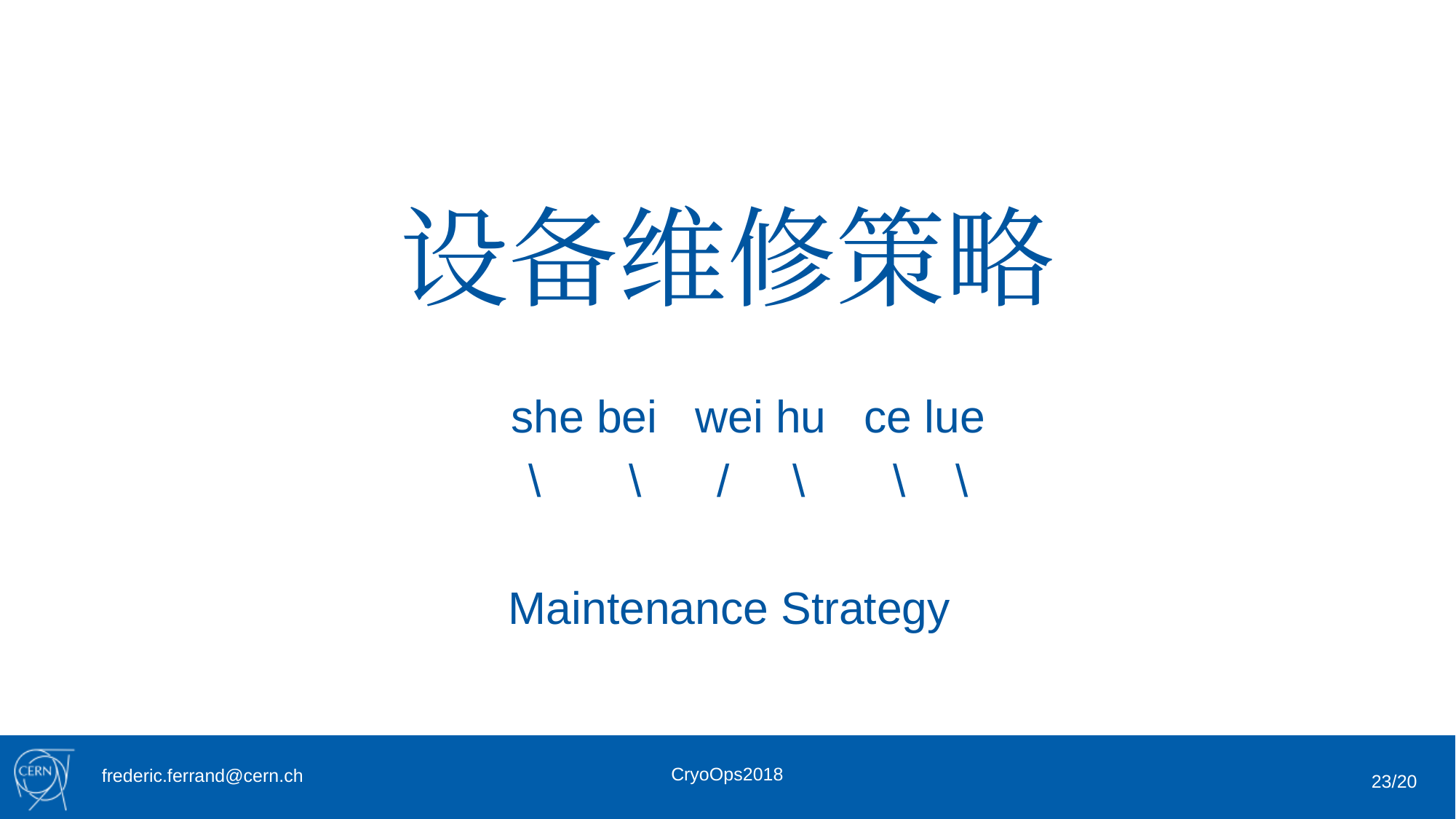

设备维修策略
   she bei   wei hu   ce lue
   \       \      /     \       \    \

Maintenance Strategy